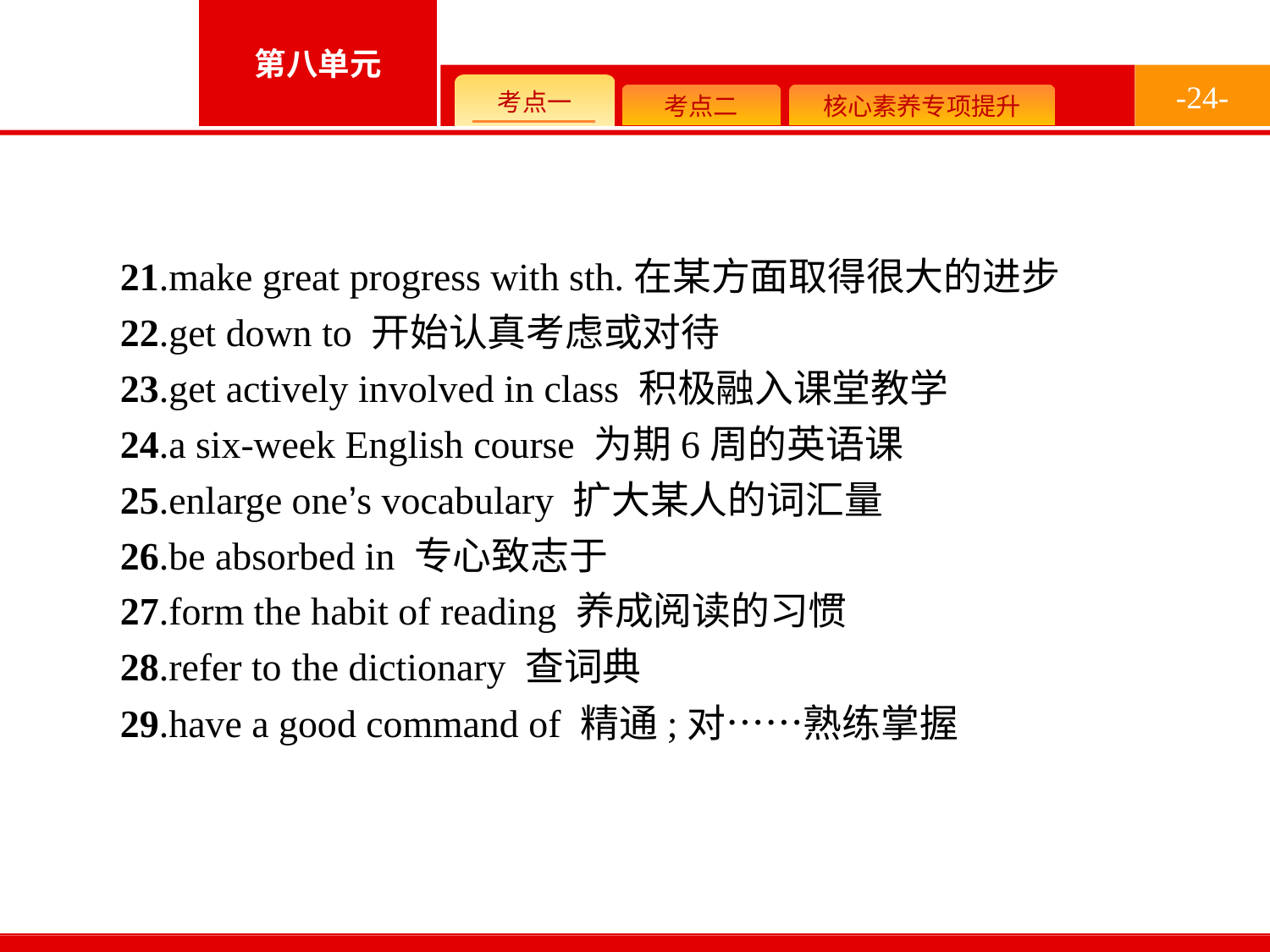

-24-
21.make great progress with sth.在某方面取得很大的进步
22.get down to 开始认真考虑或对待
23.get actively involved in class 积极融入课堂教学
24.a six-week English course 为期6周的英语课
25.enlarge one’s vocabulary 扩大某人的词汇量
26.be absorbed in 专心致志于
27.form the habit of reading 养成阅读的习惯
28.refer to the dictionary 查词典
29.have a good command of 精通;对……熟练掌握